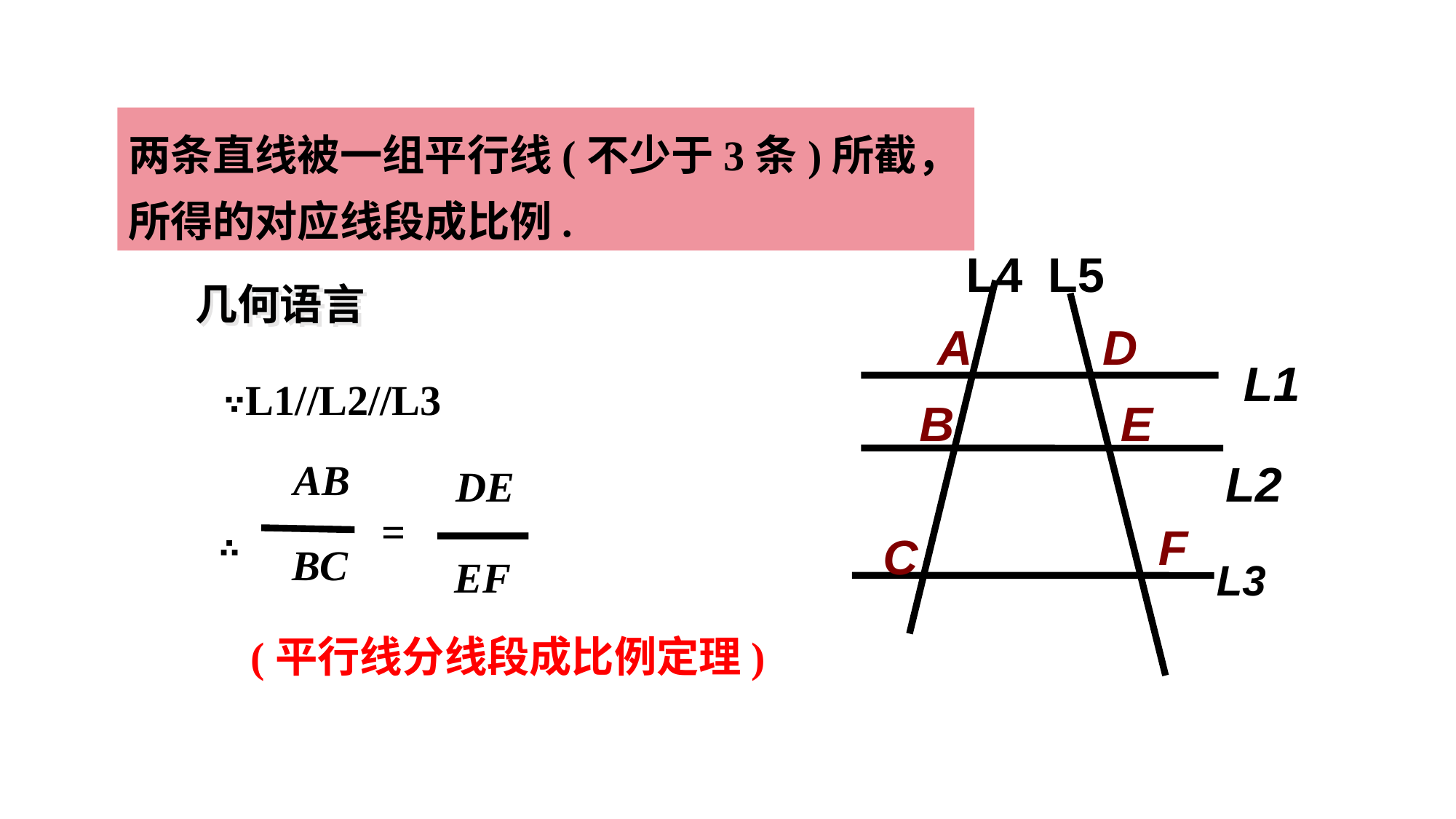

两条直线被一组平行线(不少于3条)所截，所得的对应线段成比例.
L4
L5
L1
L2
L3

A
D
B
E
F
C
几何语言
∵L1//L2//L3
AB
DE
=
∴

BC

EF
(平行线分线段成比例定理)